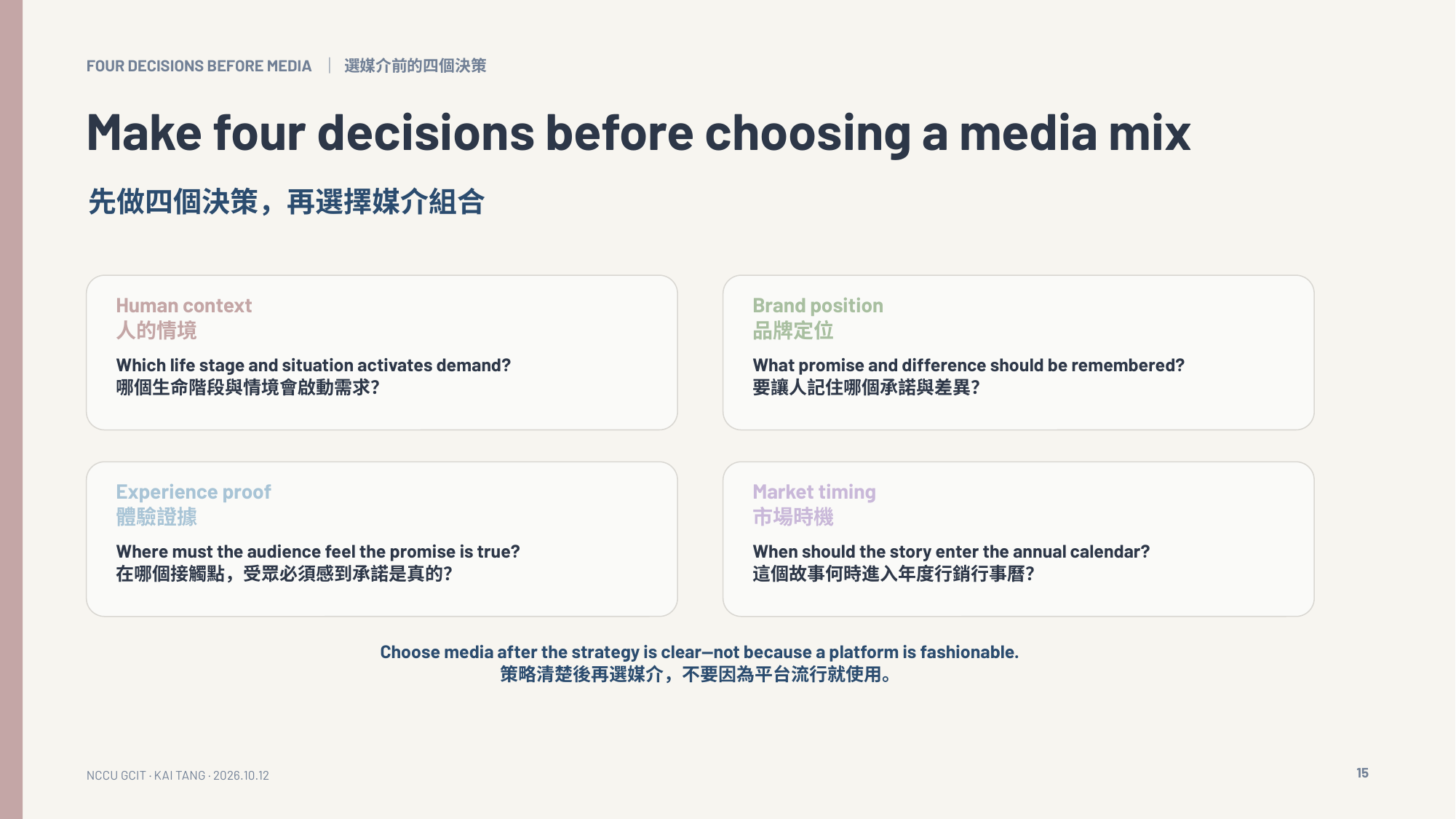

FOUR DECISIONS BEFORE MEDIA  ｜  選媒介前的四個決策
Make four decisions before choosing a media mix
先做四個決策，再選擇媒介組合

Human context
人的情境
Brand position
品牌定位
Which life stage and situation activates demand?
哪個生命階段與情境會啟動需求？
What promise and difference should be remembered?
要讓人記住哪個承諾與差異？

Experience proof
體驗證據
Market timing
市場時機
Where must the audience feel the promise is true?
在哪個接觸點，受眾必須感到承諾是真的？
When should the story enter the annual calendar?
這個故事何時進入年度行銷行事曆？
Choose media after the strategy is clear—not because a platform is fashionable.
策略清楚後再選媒介，不要因為平台流行就使用。
15
NCCU GCIT · KAI TANG · 2026.10.12